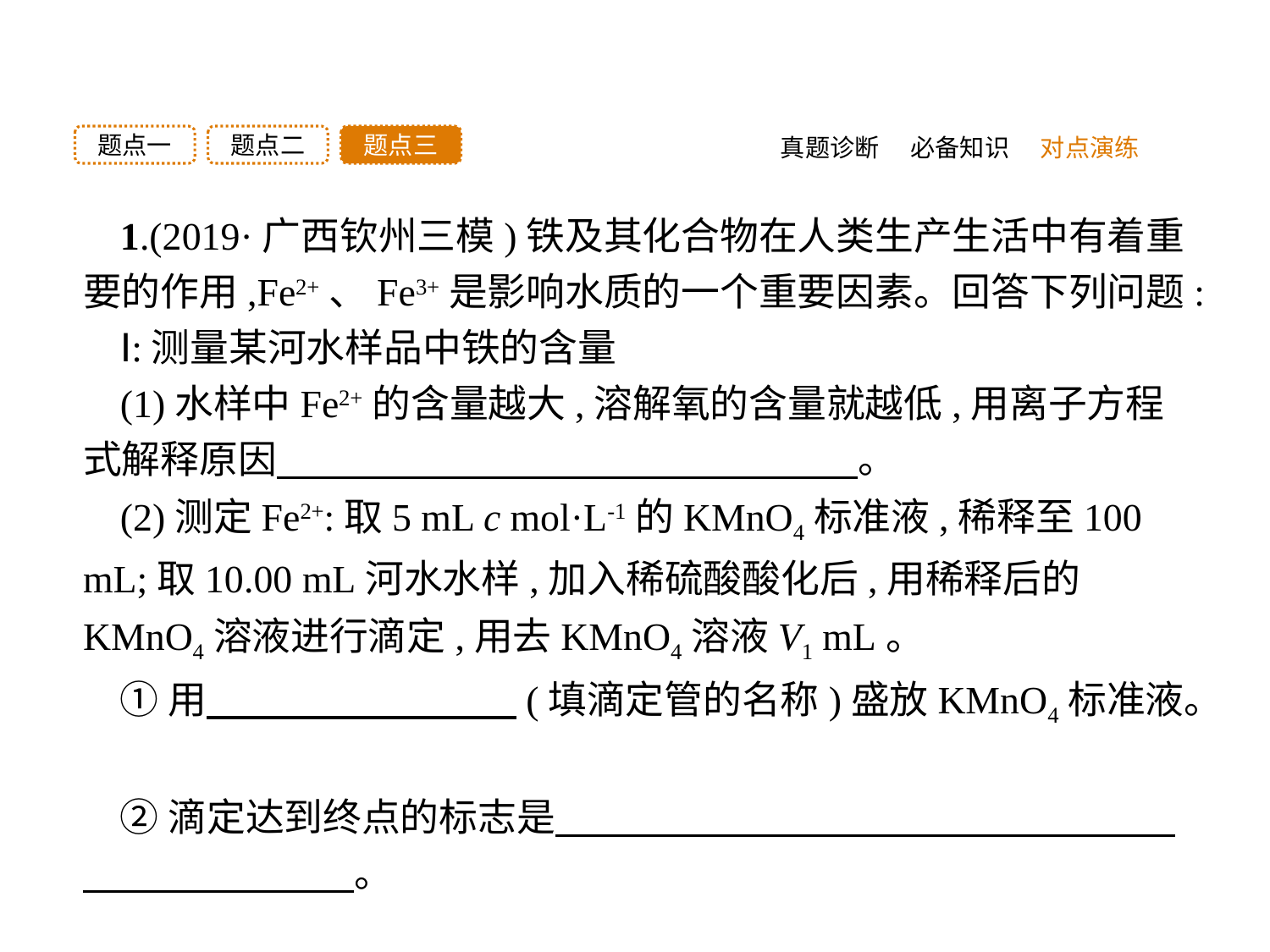

题点三
题点二
题点一
真题诊断
必备知识
对点演练
1.(2019·广西钦州三模)铁及其化合物在人类生产生活中有着重要的作用,Fe2+、Fe3+是影响水质的一个重要因素。回答下列问题:
Ⅰ:测量某河水样品中铁的含量
(1)水样中Fe2+的含量越大,溶解氧的含量就越低,用离子方程式解释原因　　　　　　　　　　　　　　　。
(2)测定Fe2+:取5 mL c mol·L-1的KMnO4标准液,稀释至100 mL;取10.00 mL河水水样,加入稀硫酸酸化后,用稀释后的KMnO4溶液进行滴定,用去KMnO4溶液V1 mL。
①用　　　　　　　　(填滴定管的名称)盛放KMnO4标准液。
②滴定达到终点的标志是　　　　　　　　　　　　　　　　　　　　　　　。